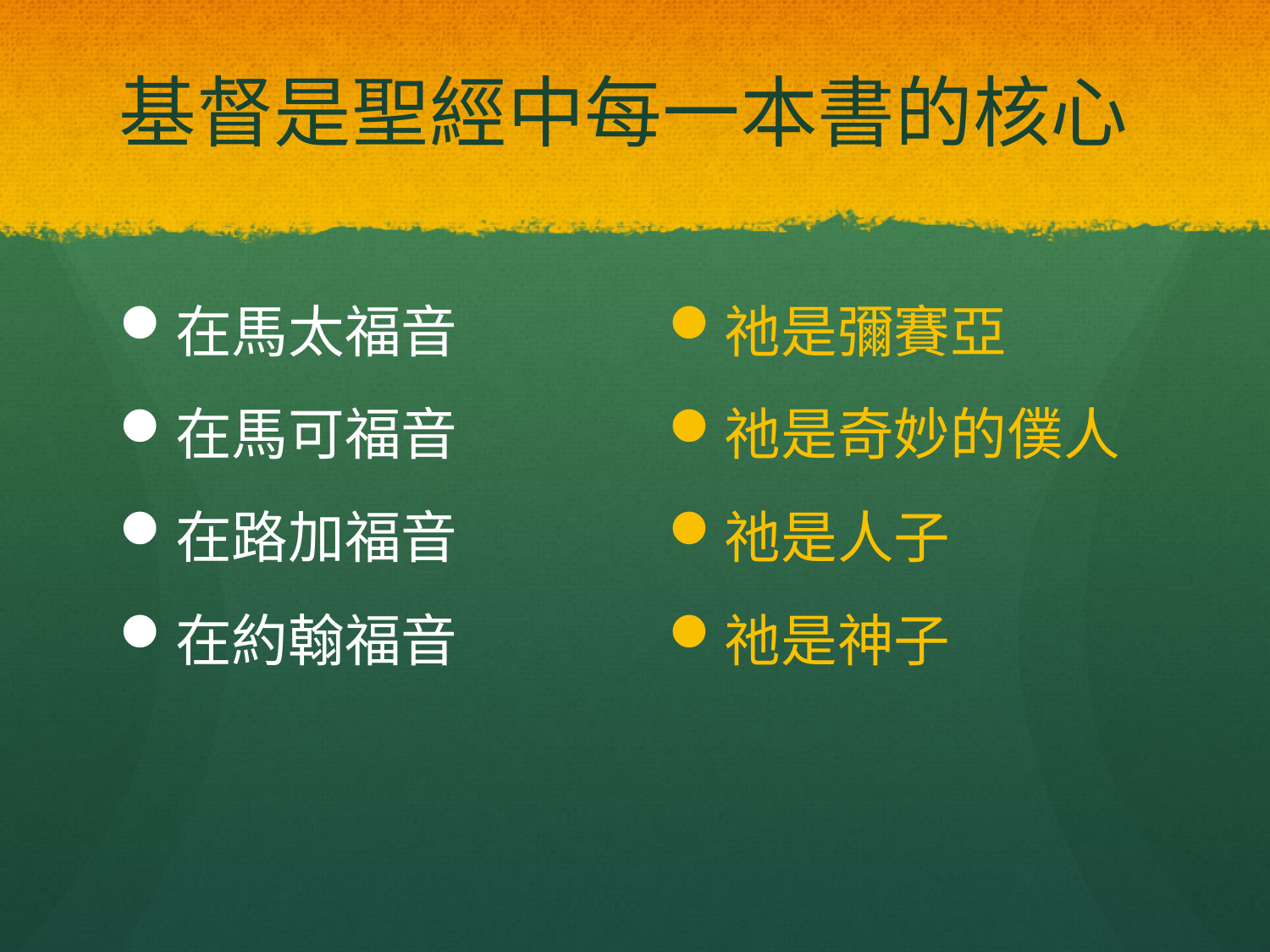

# 基督是聖經中每一本書的核心
在馬太福音
在馬可福音
在路加福音
在約翰福音
祂是彌賽亞
祂是奇妙的僕人
祂是人子
祂是神子